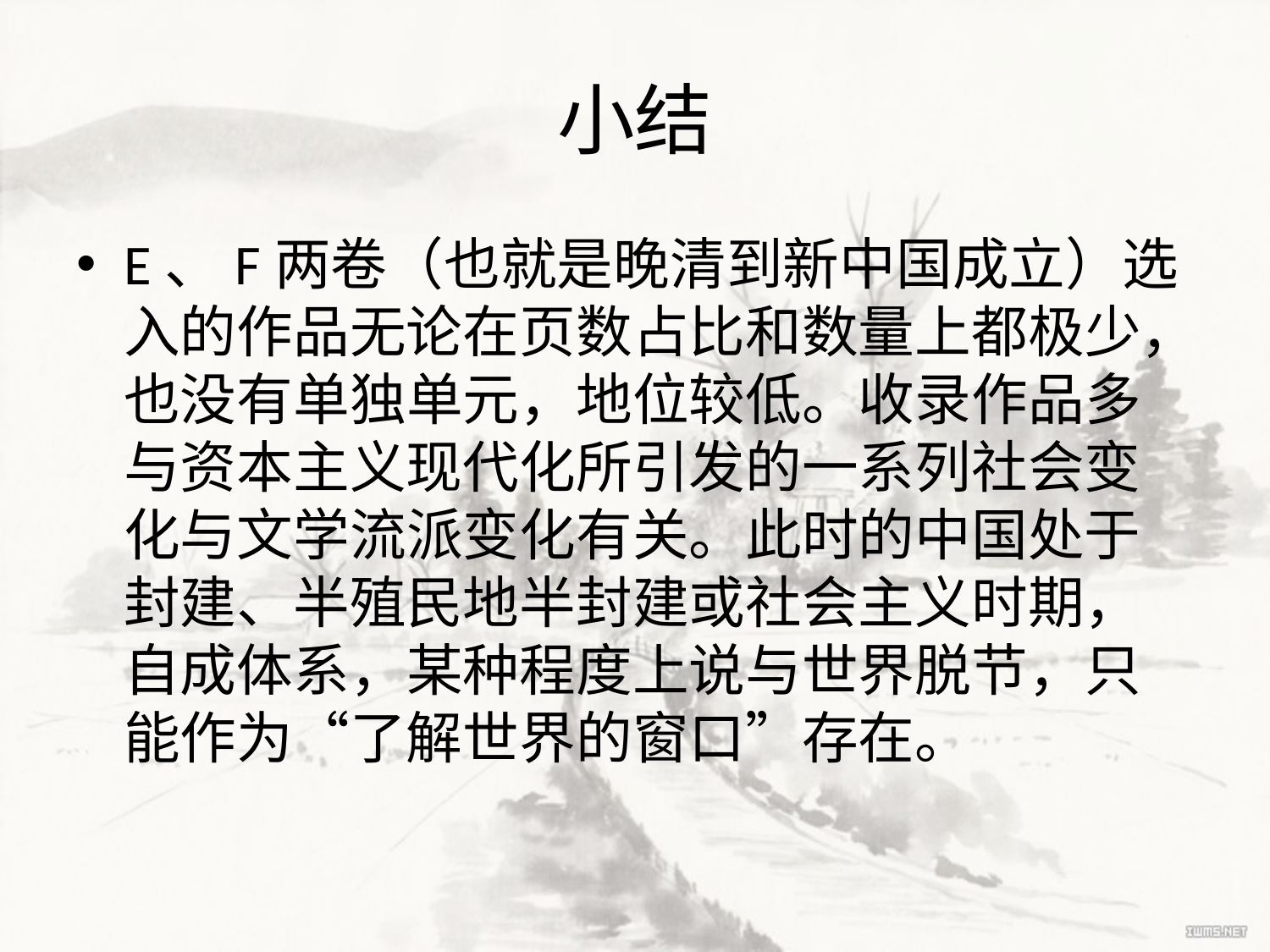

# 小结
E、F两卷（也就是晚清到新中国成立）选入的作品无论在页数占比和数量上都极少，也没有单独单元，地位较低。收录作品多与资本主义现代化所引发的一系列社会变化与文学流派变化有关。此时的中国处于封建、半殖民地半封建或社会主义时期，自成体系，某种程度上说与世界脱节，只能作为“了解世界的窗口”存在。